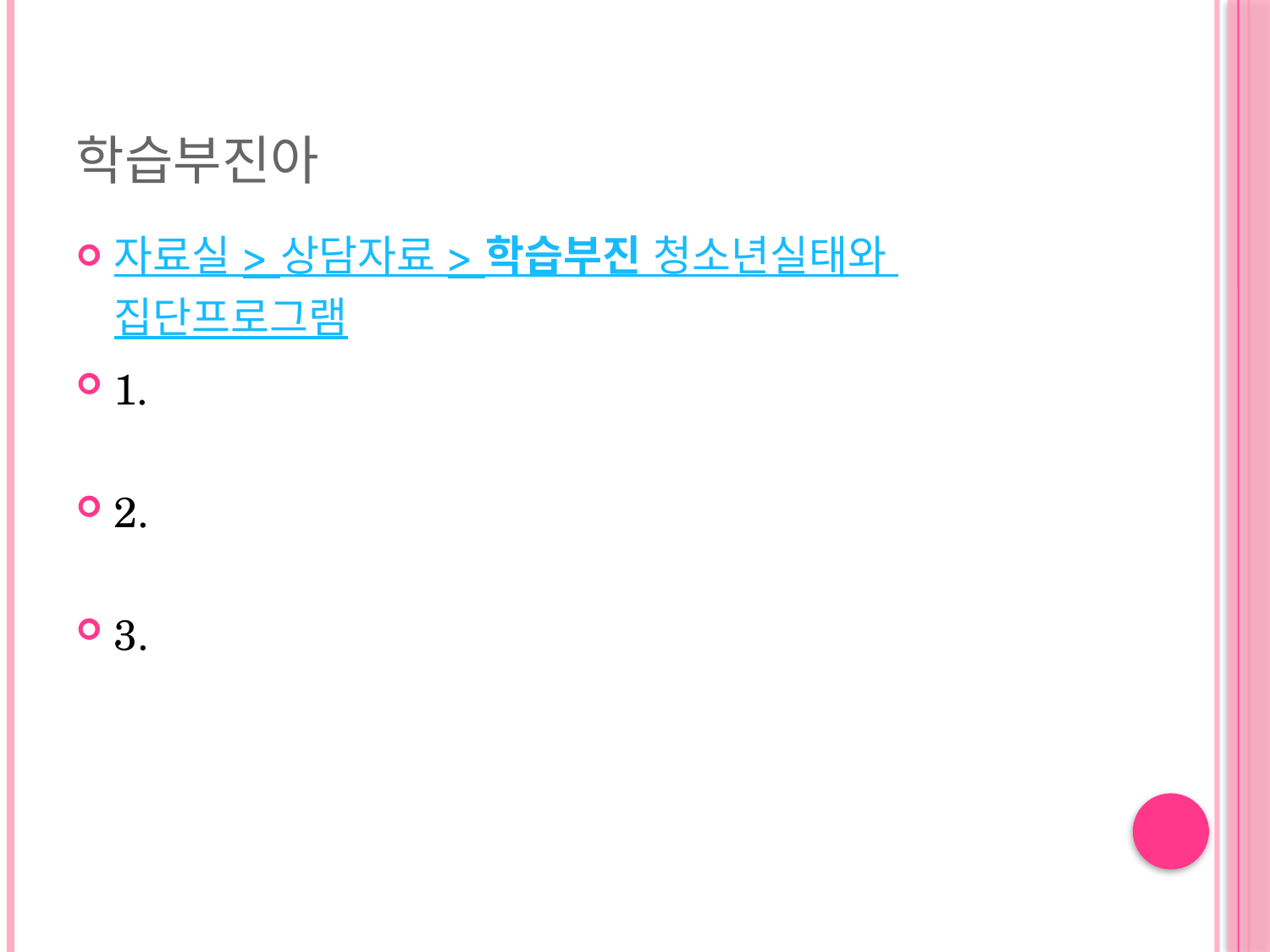

# 학습부진아
자료실 > 상담자료 > 학습부진 청소년실태와 집단프로그램
1.

2.

3.